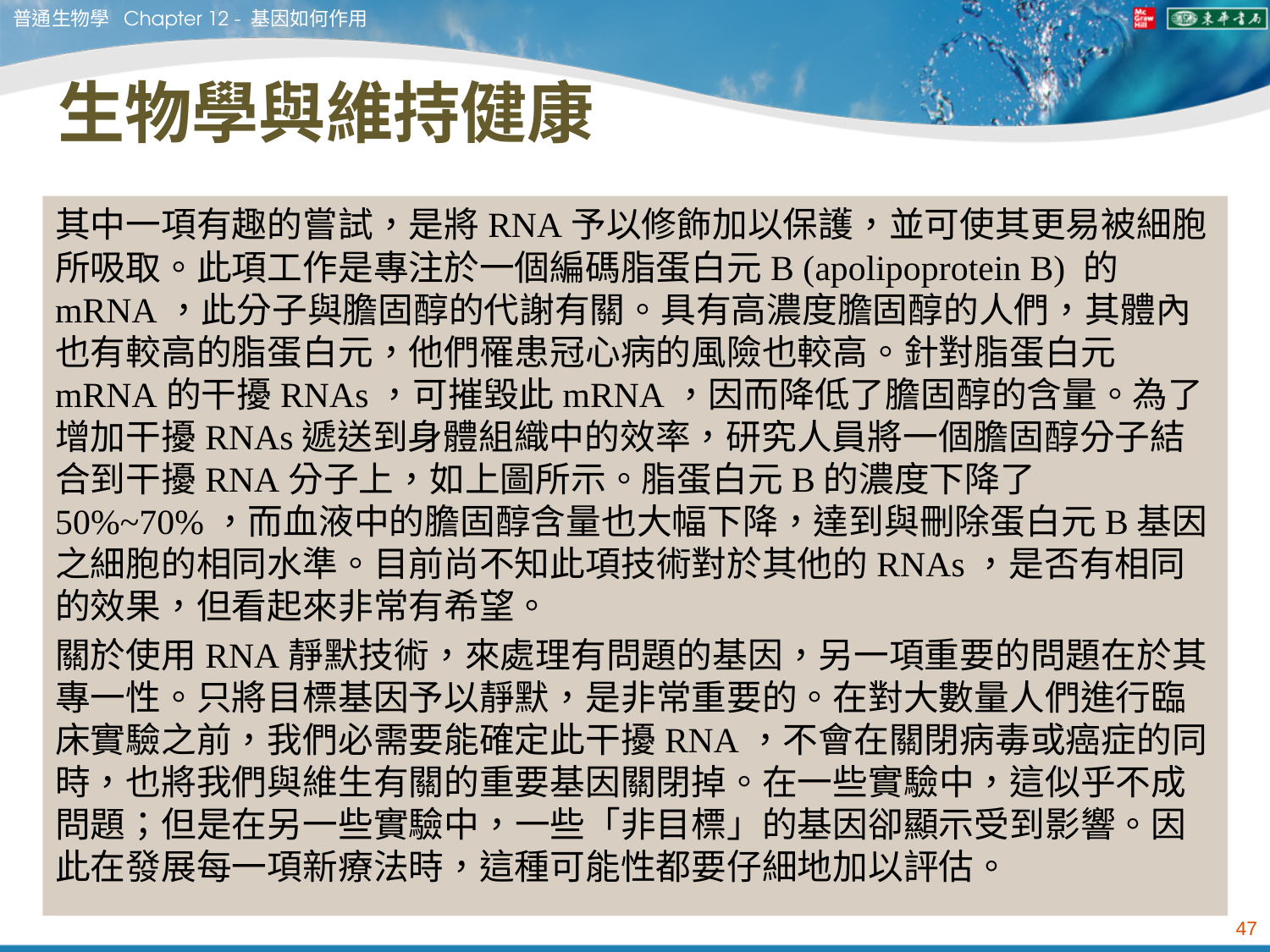

普通生物學  Chapter 12 - 基因如何作用
# 生物學與維持健康
其中一項有趣的嘗試，是將RNA予以修飾加以保護，並可使其更易被細胞所吸取。此項工作是專注於一個編碼脂蛋白元B (apolipoprotein B) 的mRNA，此分子與膽固醇的代謝有關。具有高濃度膽固醇的人們，其體內也有較高的脂蛋白元，他們罹患冠心病的風險也較高。針對脂蛋白元mRNA的干擾RNAs，可摧毀此mRNA，因而降低了膽固醇的含量。為了增加干擾RNAs遞送到身體組織中的效率，研究人員將一個膽固醇分子結合到干擾RNA分子上，如上圖所示。脂蛋白元B的濃度下降了50%~70%，而血液中的膽固醇含量也大幅下降，達到與刪除蛋白元B基因之細胞的相同水準。目前尚不知此項技術對於其他的RNAs，是否有相同的效果，但看起來非常有希望。
關於使用RNA靜默技術，來處理有問題的基因，另一項重要的問題在於其專一性。只將目標基因予以靜默，是非常重要的。在對大數量人們進行臨床實驗之前，我們必需要能確定此干擾RNA，不會在關閉病毒或癌症的同時，也將我們與維生有關的重要基因關閉掉。在一些實驗中，這似乎不成問題；但是在另一些實驗中，一些「非目標」的基因卻顯示受到影響。因此在發展每一項新療法時，這種可能性都要仔細地加以評估。
47